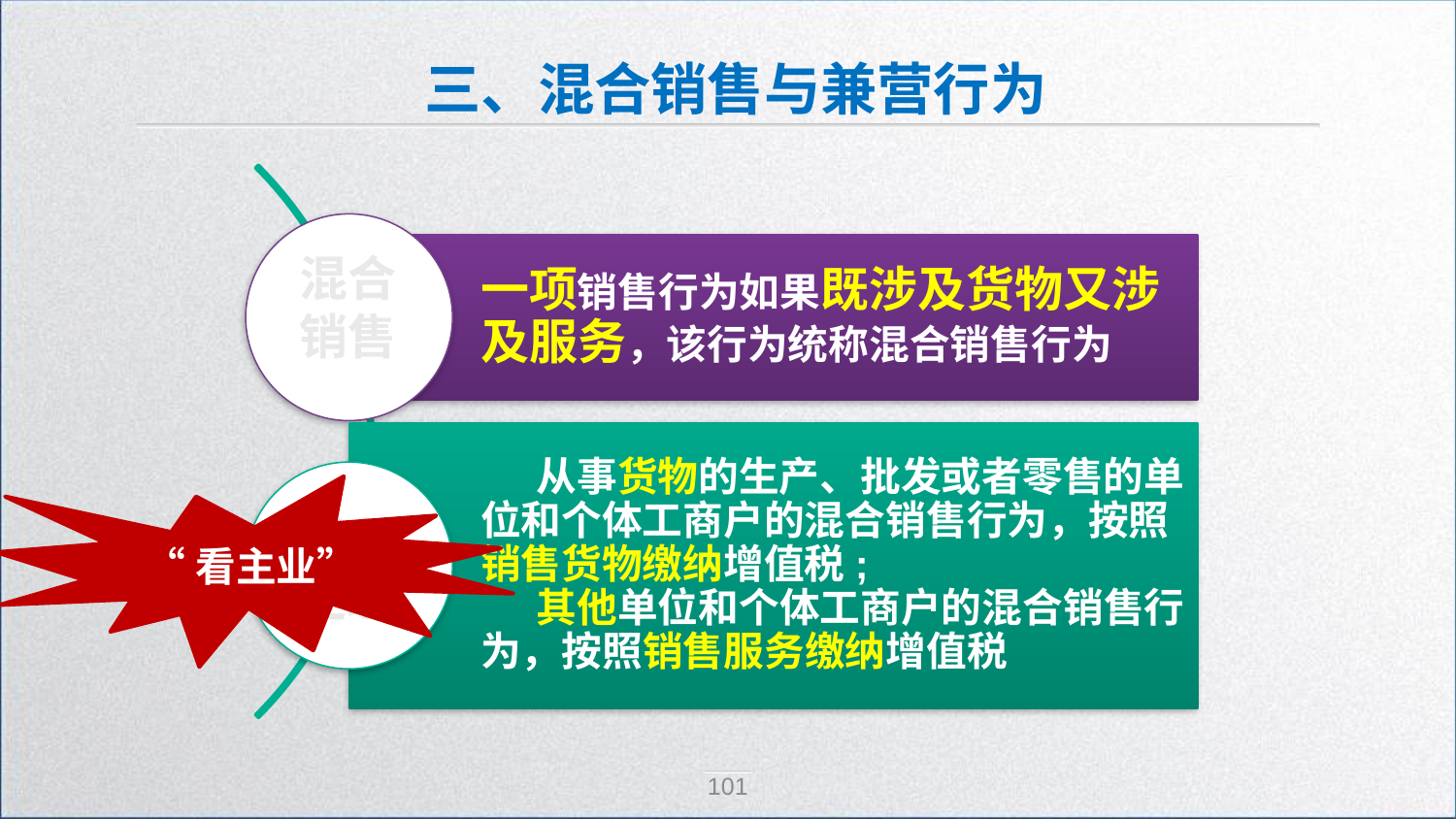

三、混合销售与兼营行为
一项销售行为如果既涉及货物又涉及服务，该行为统称混合销售行为
     从事货物的生产、批发或者零售的单位和个体工商户的混合销售行为，按照销售货物缴纳增值税;
     其他单位和个体工商户的混合销售行为，按照销售服务缴纳增值税
混合
销售
“看主业”
税务处理
101